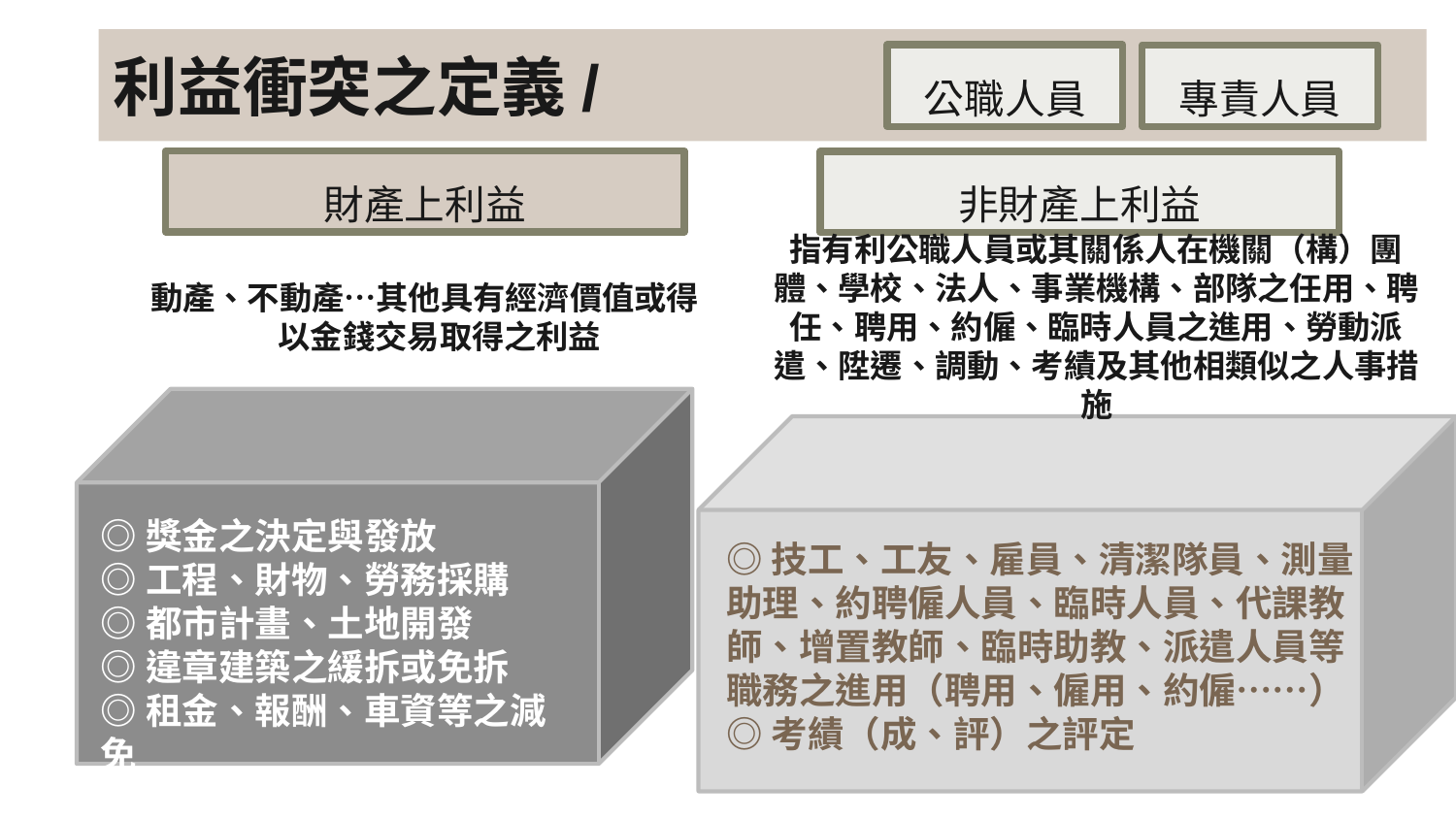

# 利益衝突之定義/
公職人員
專責人員
財產上利益
非財產上利益
動產、不動產…其他具有經濟價值或得
   以金錢交易取得之利益

指有利公職人員或其關係人在機關（構）團體、學校、法人、事業機構、部隊之任用、聘任、聘用、約僱、臨時人員之進用、勞動派遣、陞遷、調動、考績及其他相類似之人事措施

◎獎金之決定與發放
◎工程、財物、勞務採購
◎都市計畫、土地開發
◎違章建築之緩拆或免拆
◎租金、報酬、車資等之減免
◎技工、工友、雇員、清潔隊員、測量助理、約聘僱人員、臨時人員、代課教師、增置教師、臨時助教、派遣人員等職務之進用（聘用、僱用、約僱……）
◎考績（成、評）之評定